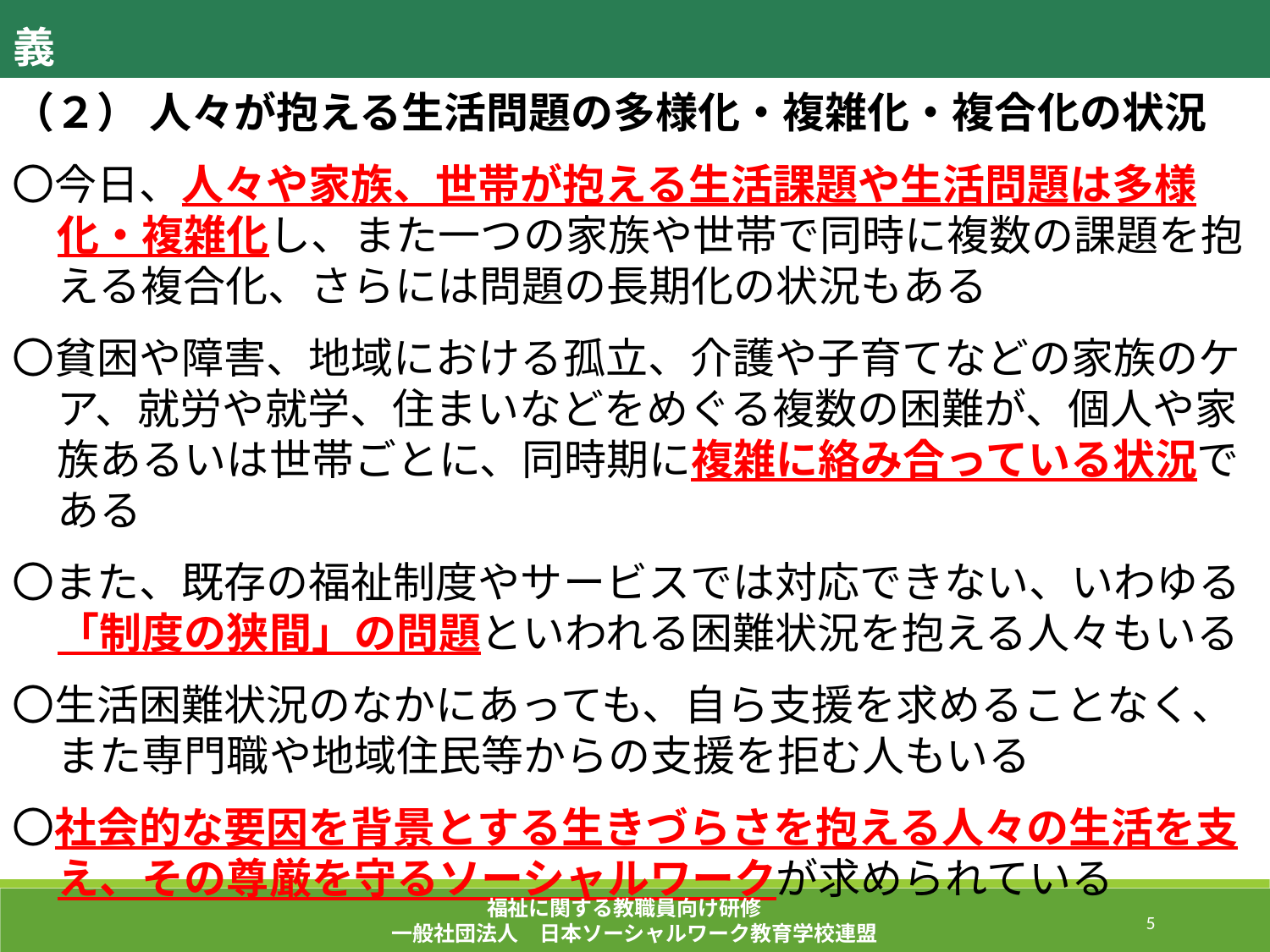

１．ソーシャルワークが求められる状況と学校現場におけるその意義
（２） 人々が抱える生活問題の多様化・複雑化・複合化の状況
〇今日、人々や家族、世帯が抱える生活課題や生活問題は多様化・複雑化し、また一つの家族や世帯で同時に複数の課題を抱える複合化、さらには問題の長期化の状況もある
〇貧困や障害、地域における孤立、介護や子育てなどの家族のケア、就労や就学、住まいなどをめぐる複数の困難が、個人や家族あるいは世帯ごとに、同時期に複雑に絡み合っている状況である
〇また、既存の福祉制度やサービスでは対応できない、いわゆる「制度の狭間」の問題といわれる困難状況を抱える人々もいる
〇生活困難状況のなかにあっても、自ら支援を求めることなく、また専門職や地域住民等からの支援を拒む人もいる
〇社会的な要因を背景とする生きづらさを抱える人々の生活を支え、その尊厳を守るソーシャルワークが求められている
福祉に関する教職員向け研修
一般社団法人　日本ソーシャルワーク教育学校連盟
5